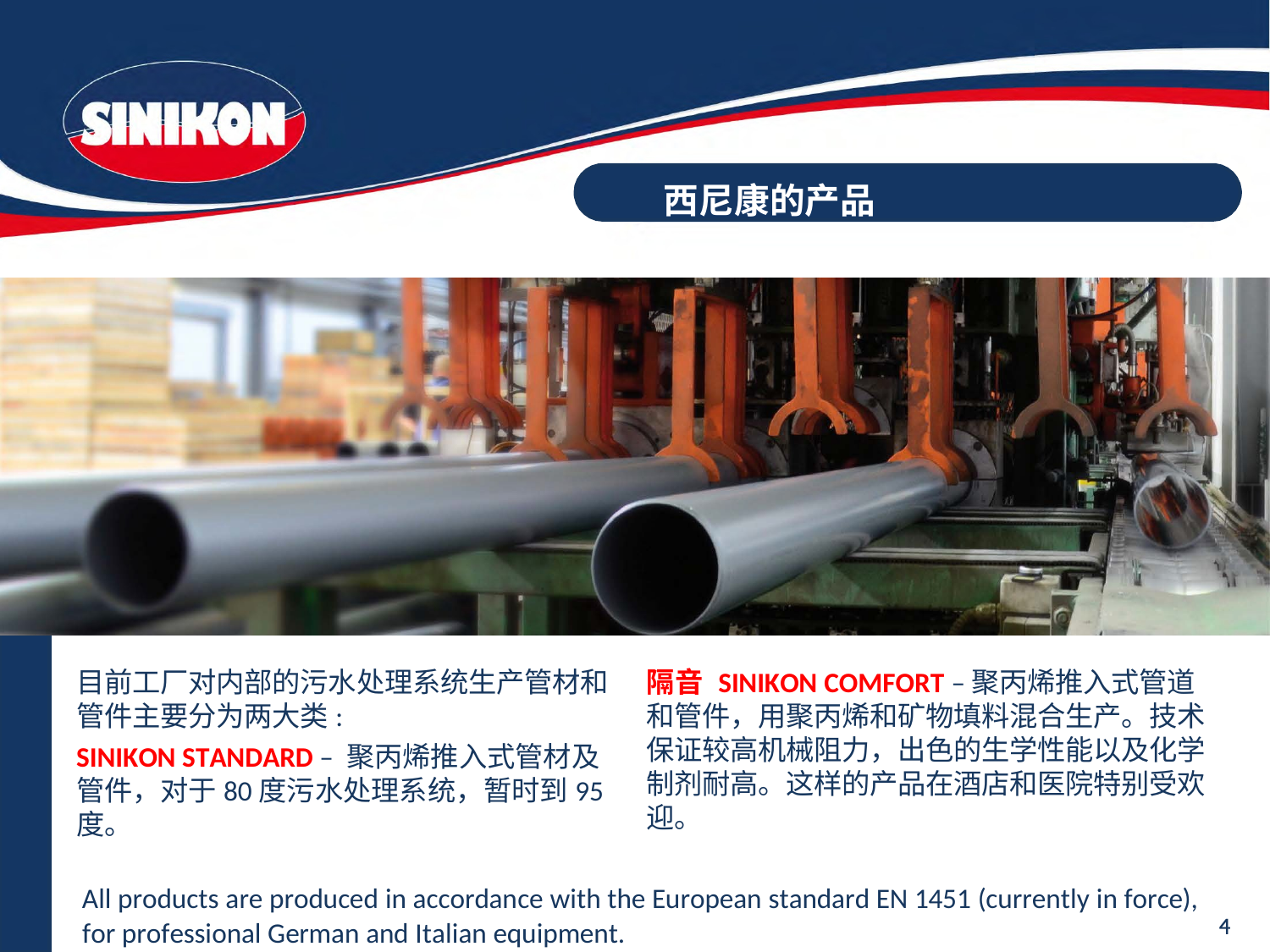

# 西尼康的产品

目前工厂对内部的污水处理系统生产管材和管件主要分为两大类:
SINIKON STANDARD – 聚丙烯推入式管材及管件，对于80度污水处理系统，暂时到95度。
隔音 SINIKON COMFORT –聚丙烯推入式管道和管件，用聚丙烯和矿物填料混合生产。技术保证较高机械阻力，出色的生学性能以及化学制剂耐高。这样的产品在酒店和医院特别受欢迎。
All products are produced in accordance with the European standard EN 1451 (currently in force),
4
for professional German and Italian equipment.